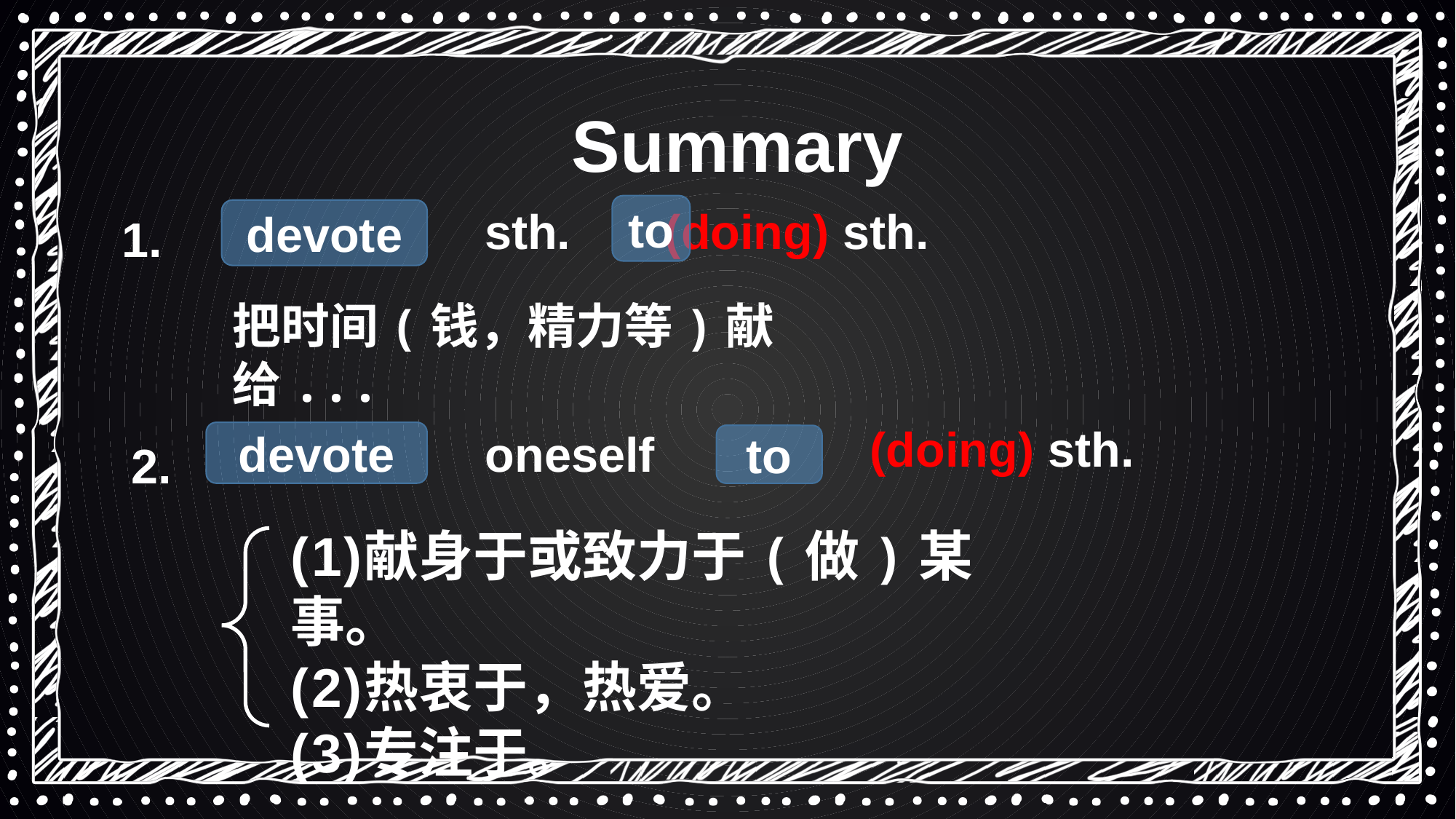

Summary
sth.       (doing) sth.
to
devote
1.
把时间(钱，精力等)献给...
(doing) sth.
oneself
devote
to
2.
献身于或致力于(做)某事。
热衷于，热爱。
专注于。